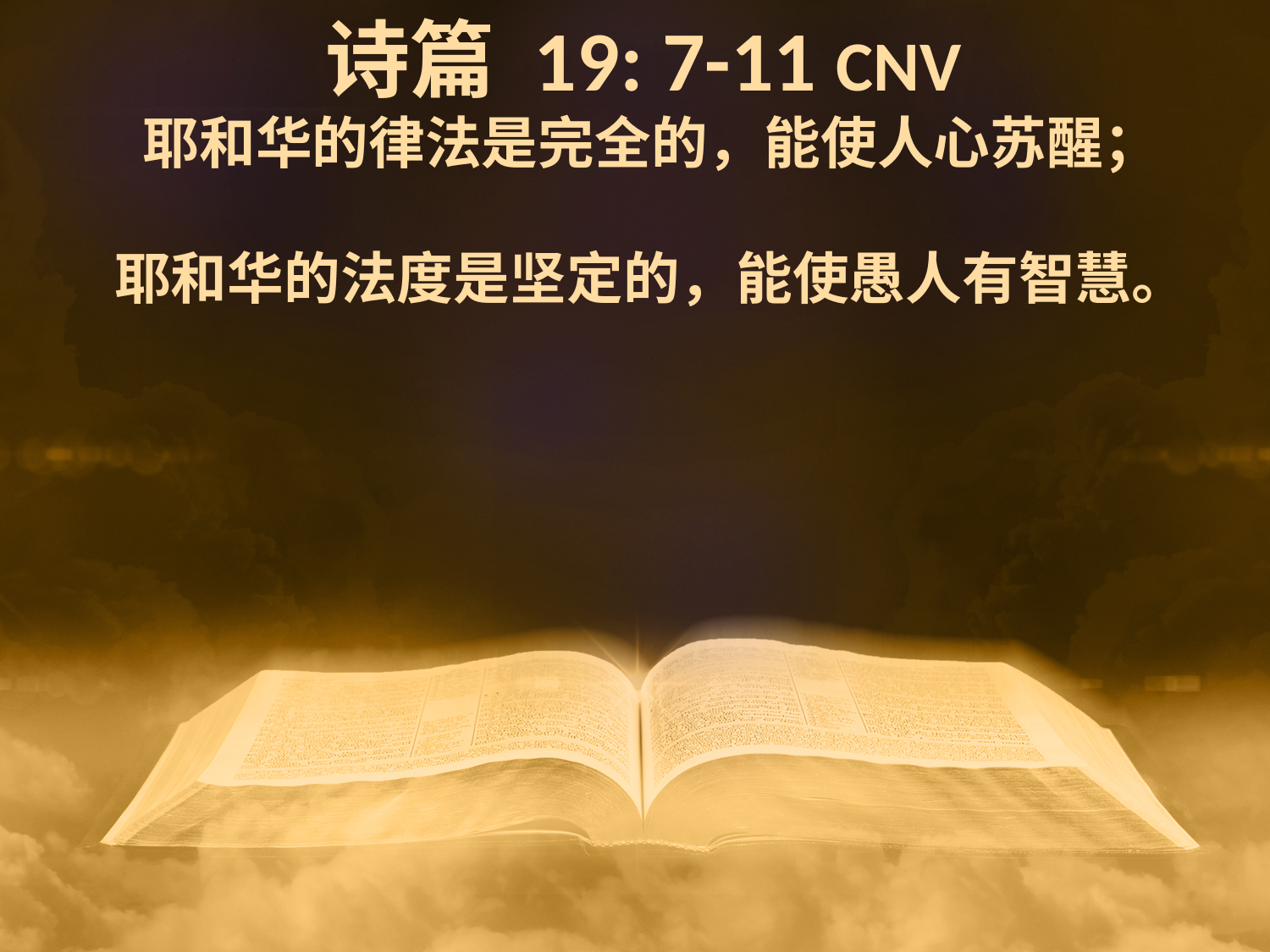

诗篇 19: 7-11 CNV
耶和华的律法是完全的，能使人心苏醒；

耶和华的法度是坚定的，能使愚人有智慧。